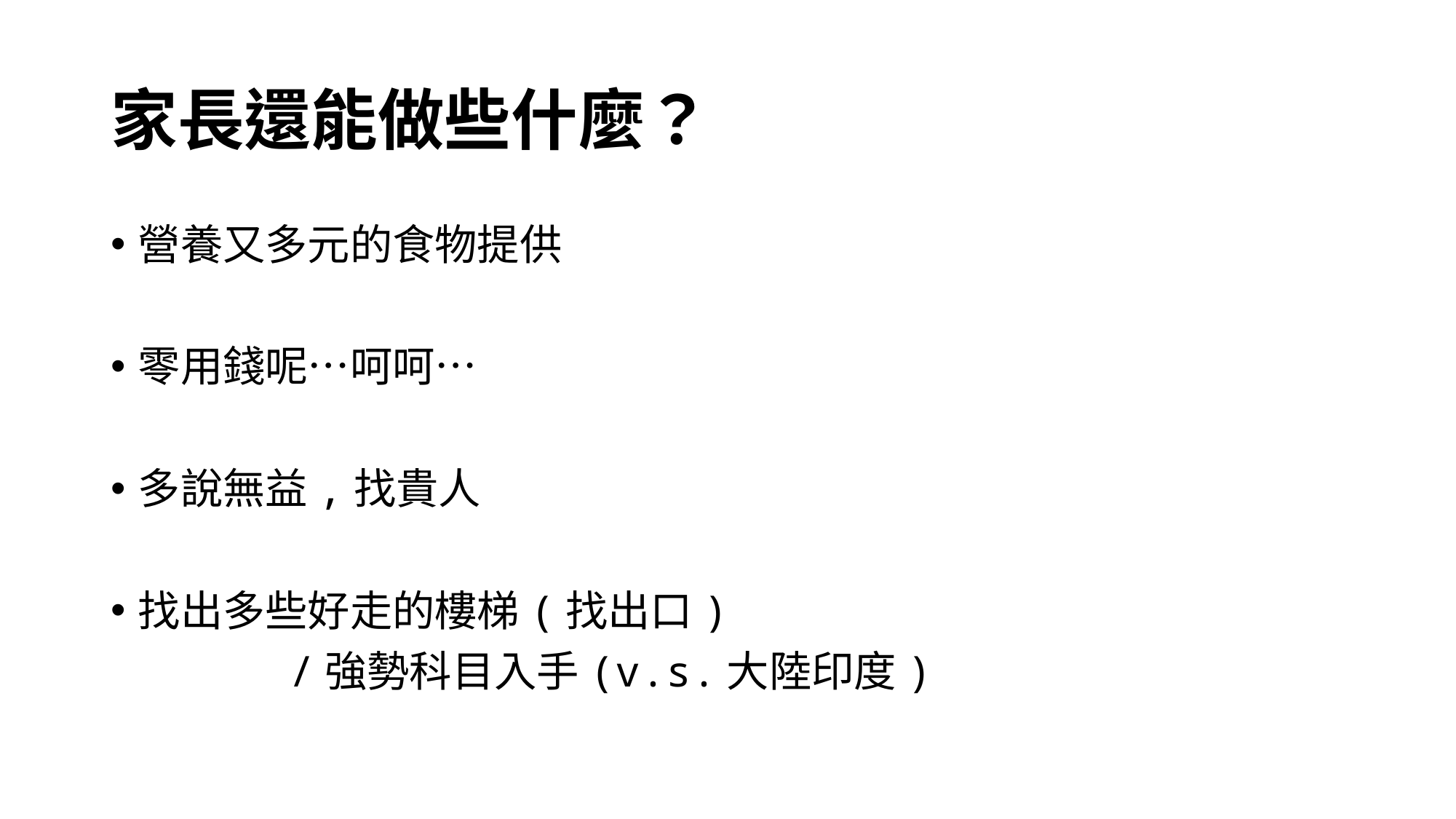

家長還能做些什麼？
營養又多元的食物提供

零用錢呢…呵呵…

多說無益,找貴人

找出多些好走的樓梯(找出口)
       /強勢科目入手(v.s.大陸印度)